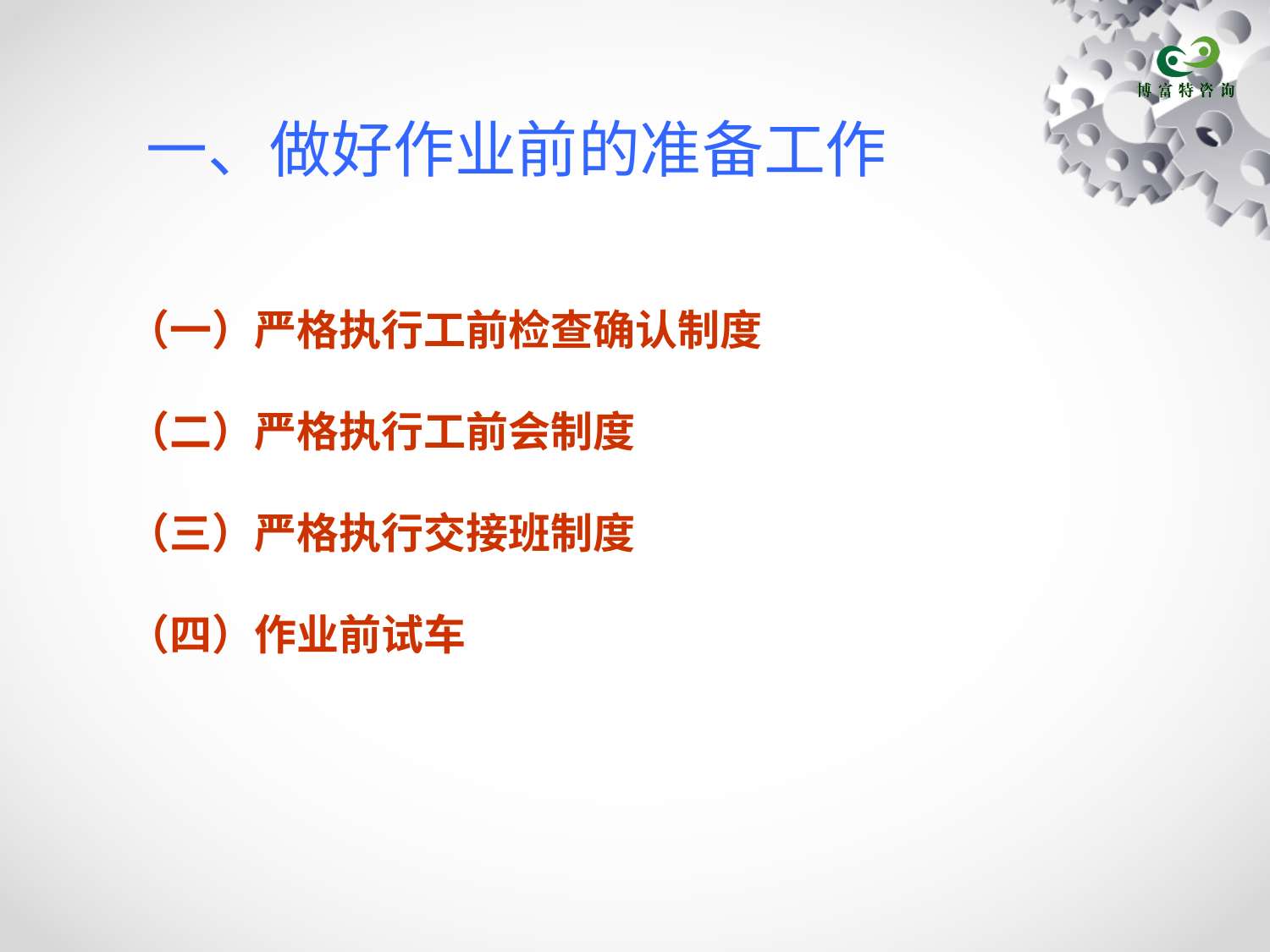

# 一、做好作业前的准备工作
（一）严格执行工前检查确认制度
（二）严格执行工前会制度
（三）严格执行交接班制度
（四）作业前试车